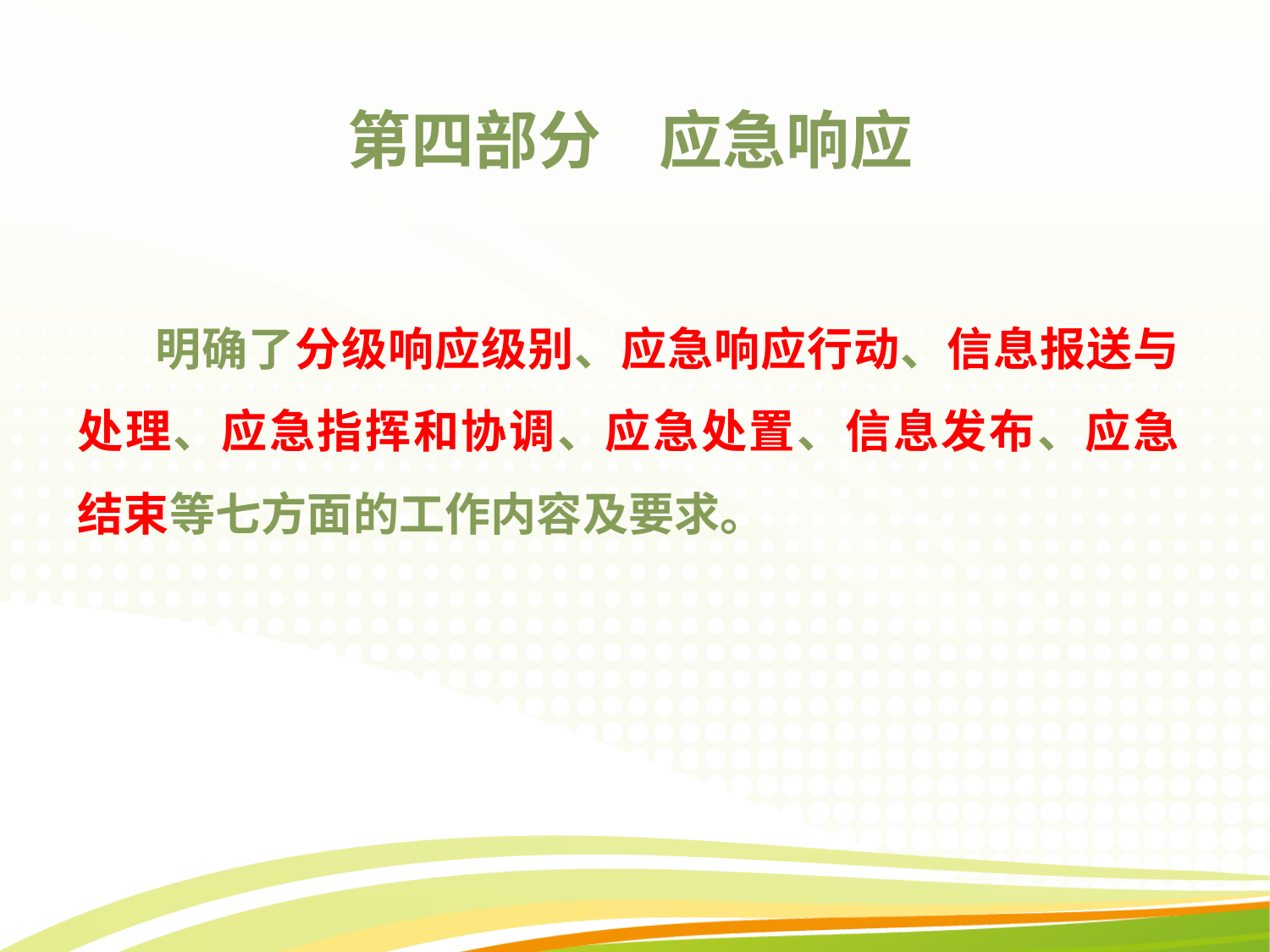

第四部分    应急响应
      明确了分级响应级别、应急响应行动、信息报送与处理、应急指挥和协调、应急处置、信息发布、应急结束等七方面的工作内容及要求。